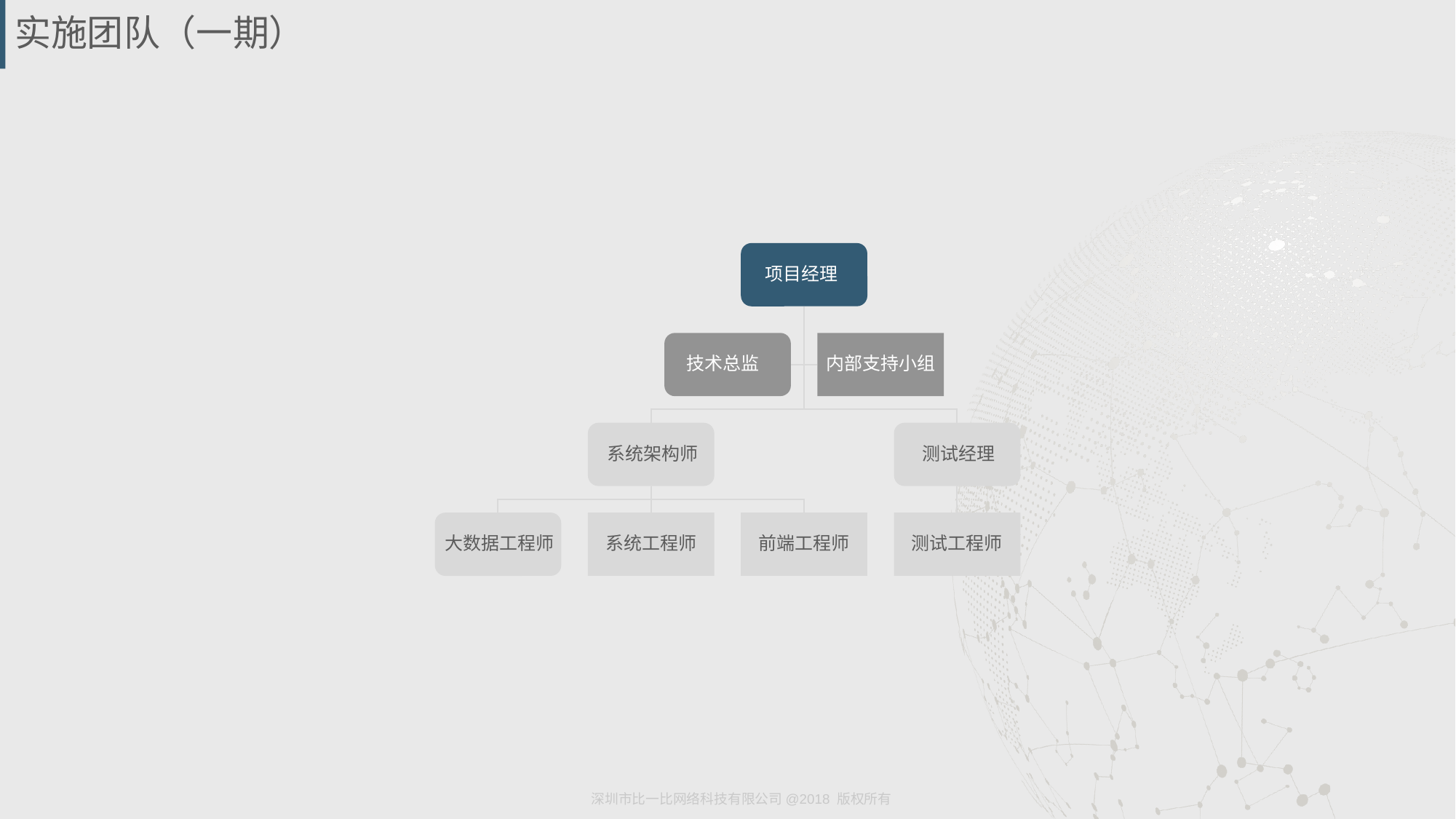

# 实施团队（一期）
项目经理
系统架构师
大数据工程师
系统工程师
前端工程师
测试经理
测试工程师
技术总监
内部支持小组